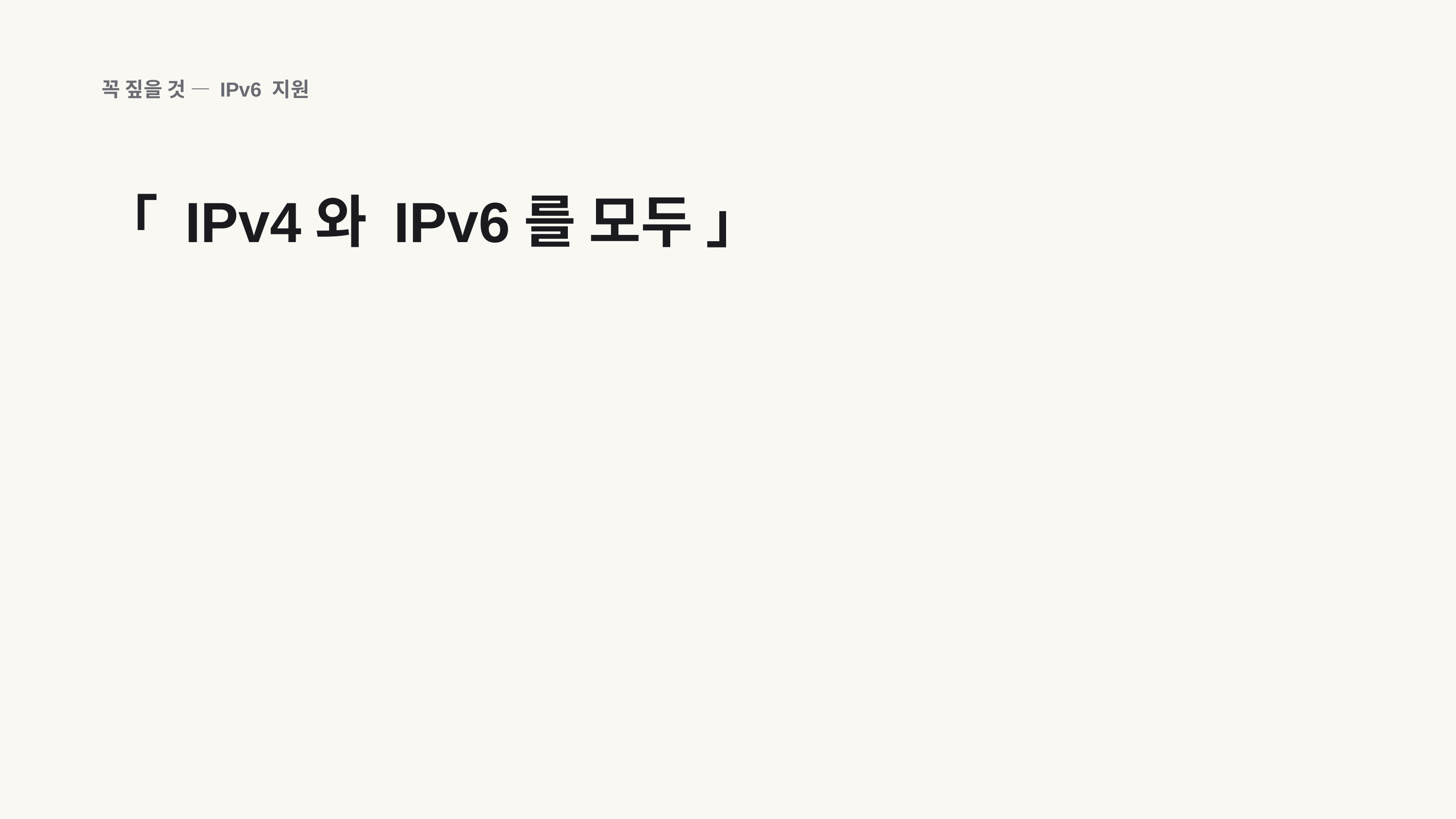

꼭 짚을 것 — IPv6 지원
「 IPv4와 IPv6를 모두 」